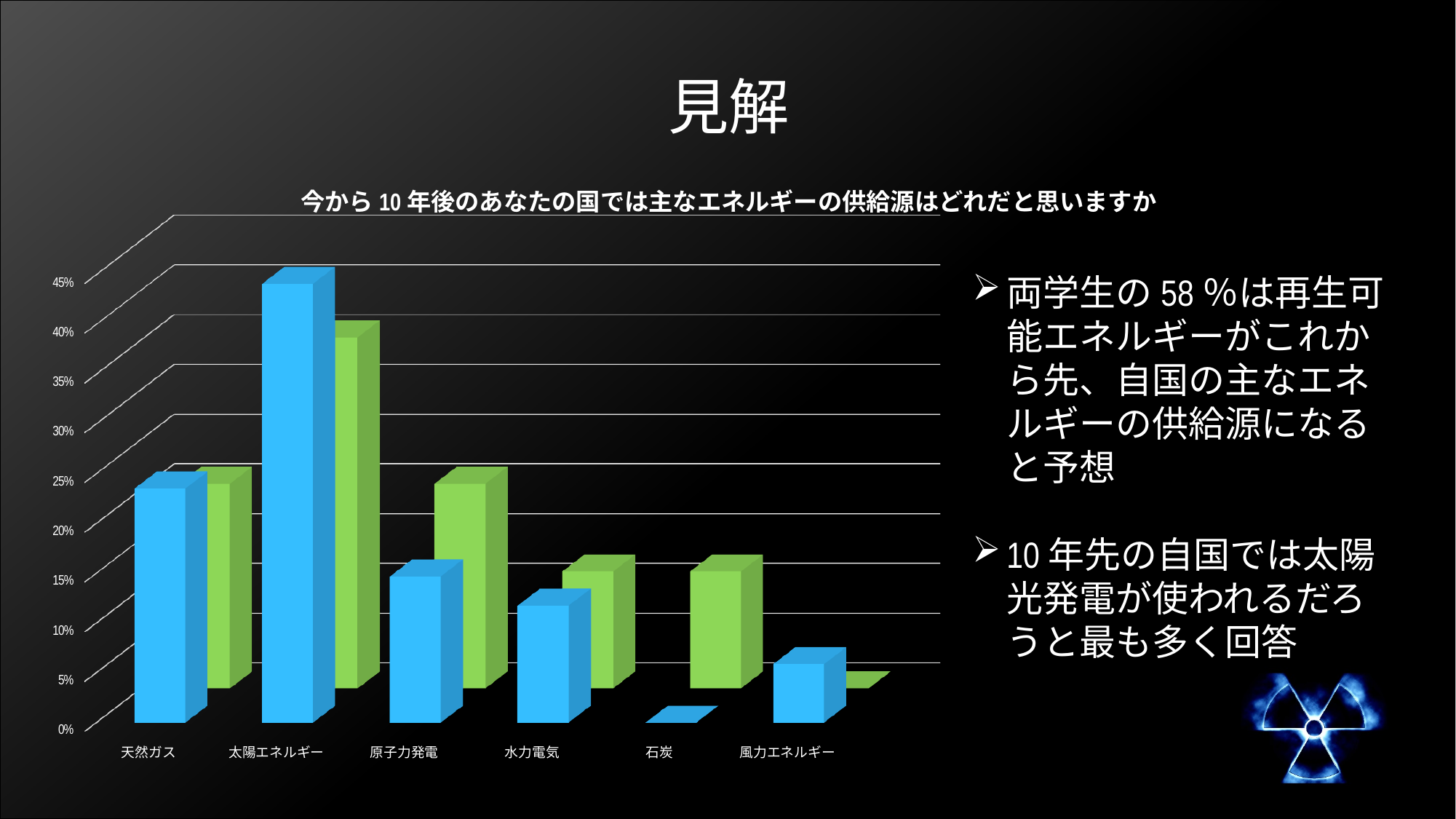

# 見解
今から10年後のあなたの国では主なエネルギーの供給源はどれだと思いますか

[unsupported chart]

両学生の58％は再生可能エネルギーがこれから先、自国の主なエネルギーの供給源になると予想

10年先の自国では太陽光発電が使われるだろうと最も多く回答